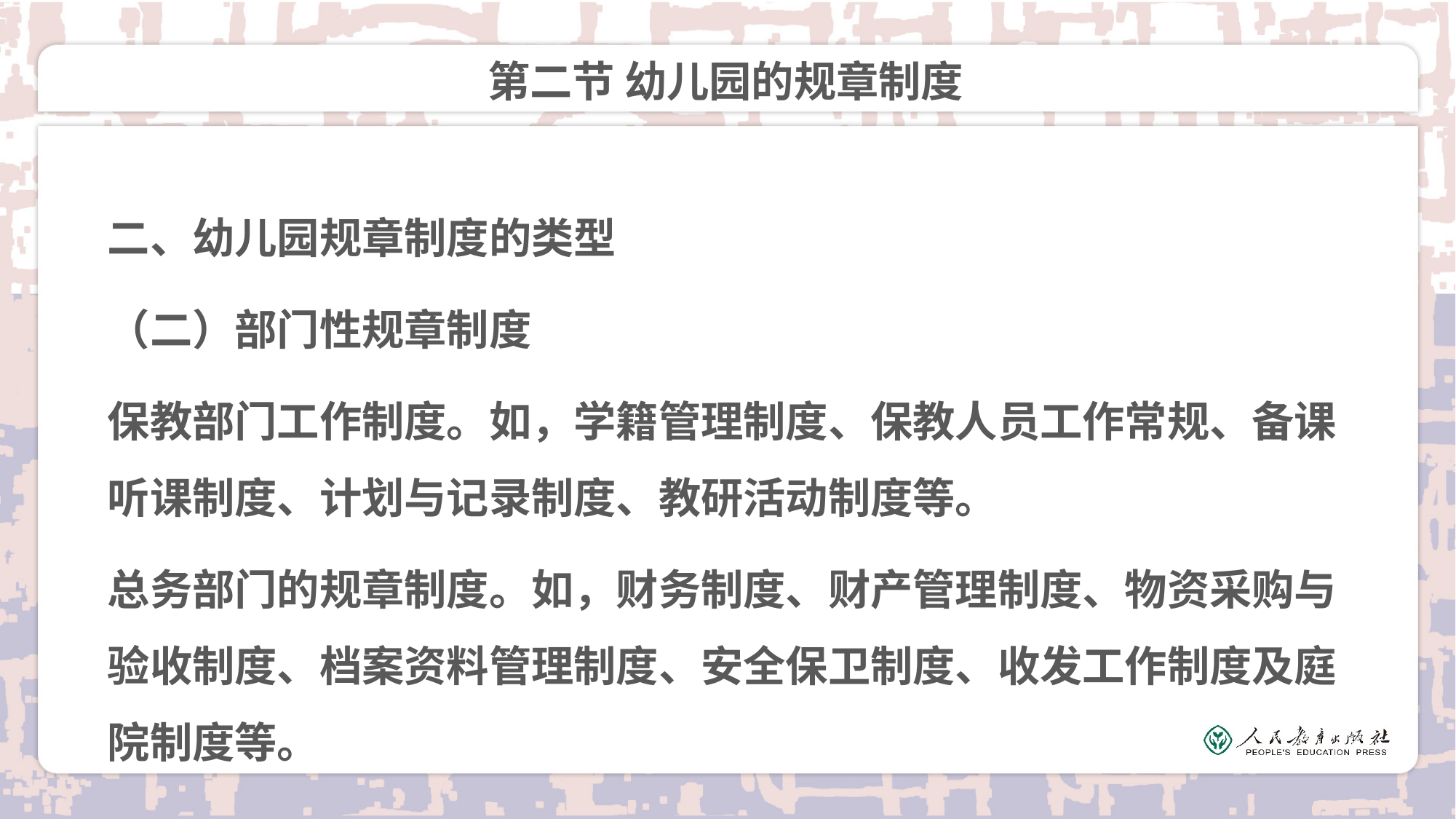

# 第二节 幼儿园的规章制度
二、幼儿园规章制度的类型
（二）部门性规章制度
保教部门工作制度。如，学籍管理制度、保教人员工作常规、备课听课制度、计划与记录制度、教研活动制度等。
总务部门的规章制度。如，财务制度、财产管理制度、物资采购与验收制度、档案资料管理制度、安全保卫制度、收发工作制度及庭院制度等。